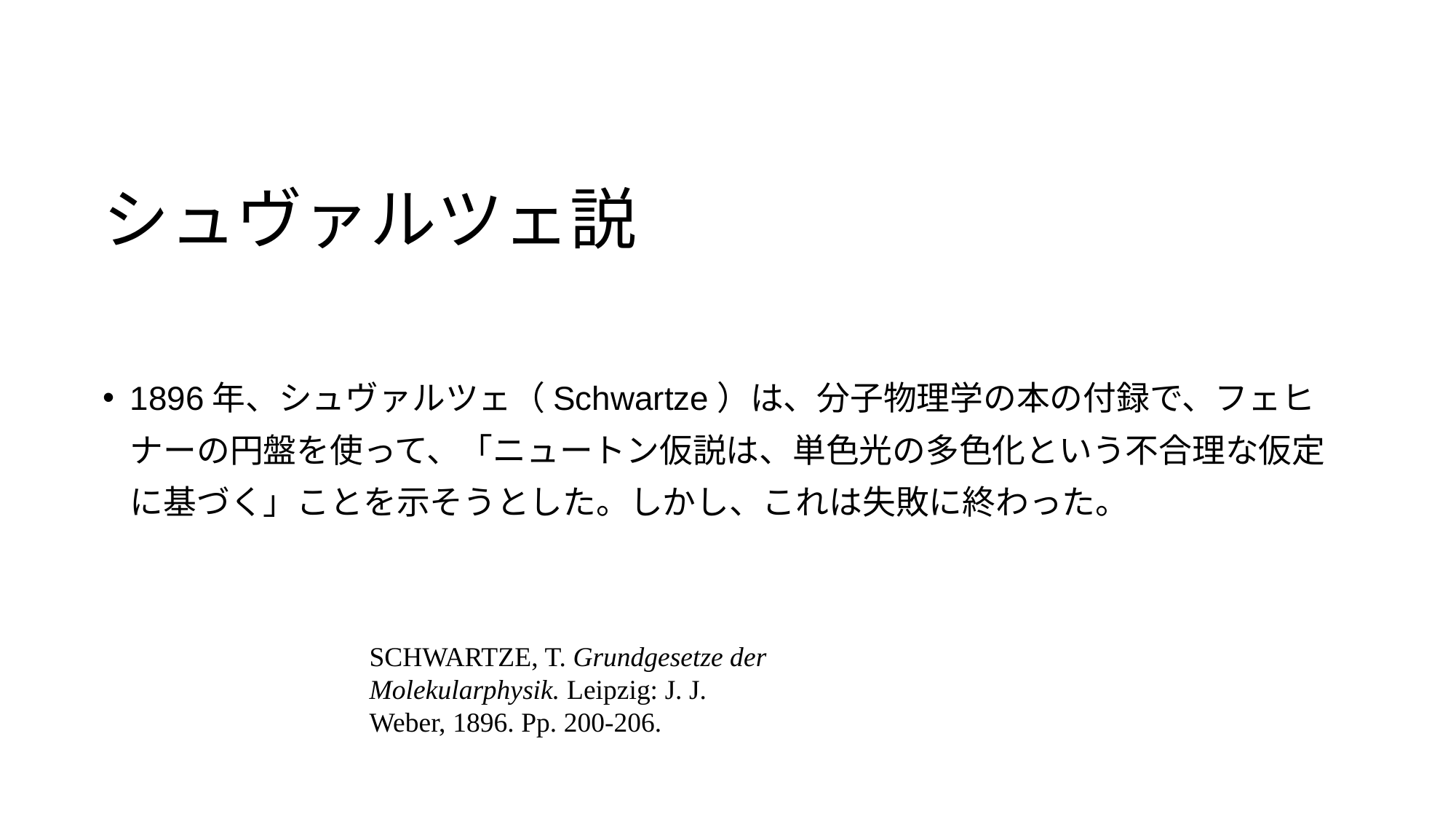

# シュヴァルツェ説
1896年、シュヴァルツェ（Schwartze）は、分子物理学の本の付録で、フェヒナーの円盤を使って、「ニュートン仮説は、単色光の多色化という不合理な仮定に基づく」ことを示そうとした。しかし、これは失敗に終わった。
SCHWARTZE, T. Grundgesetze der
Molekularphysik. Leipzig: J. J.
Weber, 1896. Pp. 200-206.